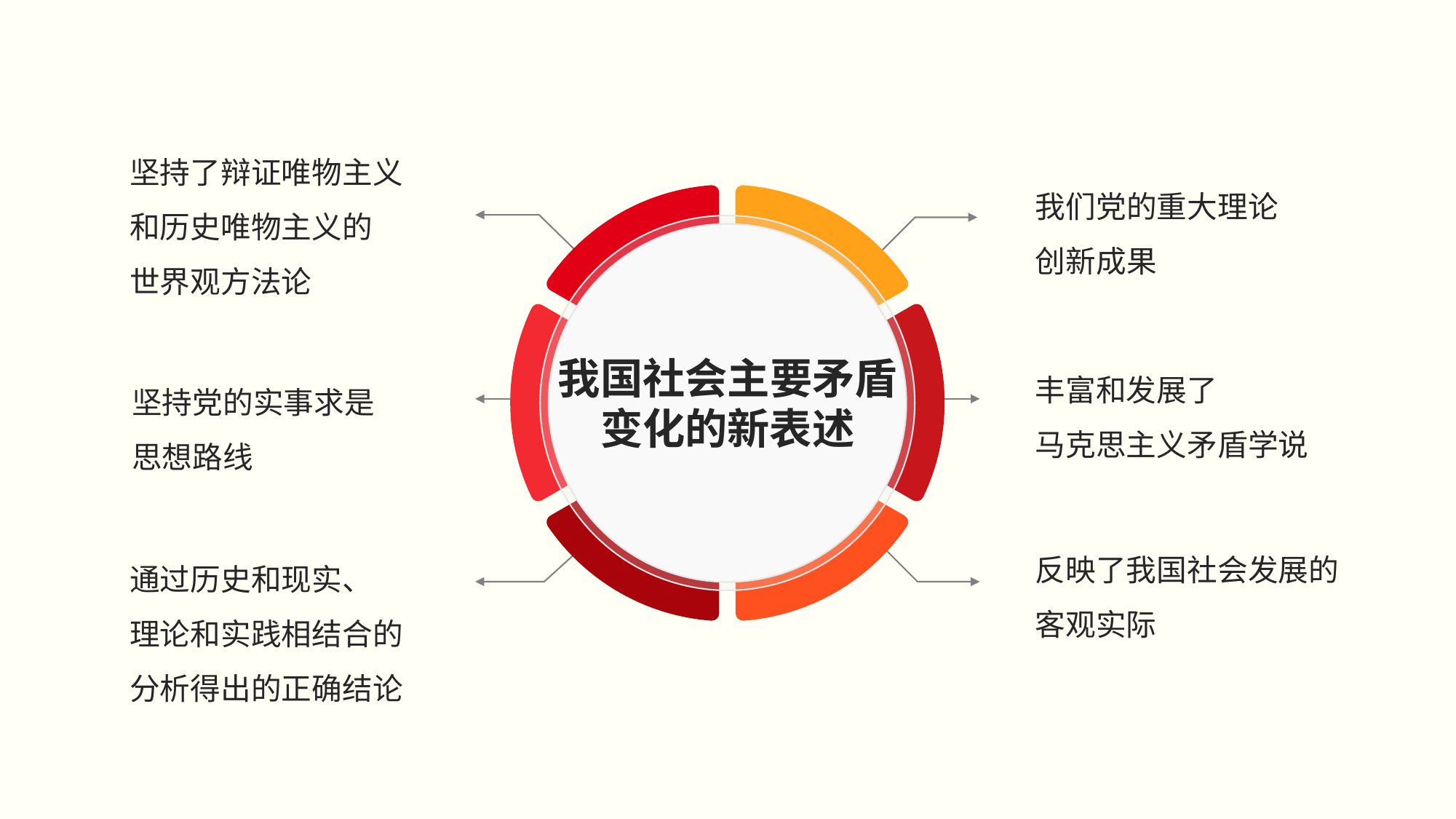

坚持了辩证唯物主义
和历史唯物主义的
世界观方法论
我们党的重大理论
创新成果

我国社会主要矛盾变化的新表述
坚持党的实事求是
思想路线
丰富和发展了
马克思主义矛盾学说

反映了我国社会发展的
客观实际
通过历史和现实、
理论和实践相结合的分析得出的正确结论